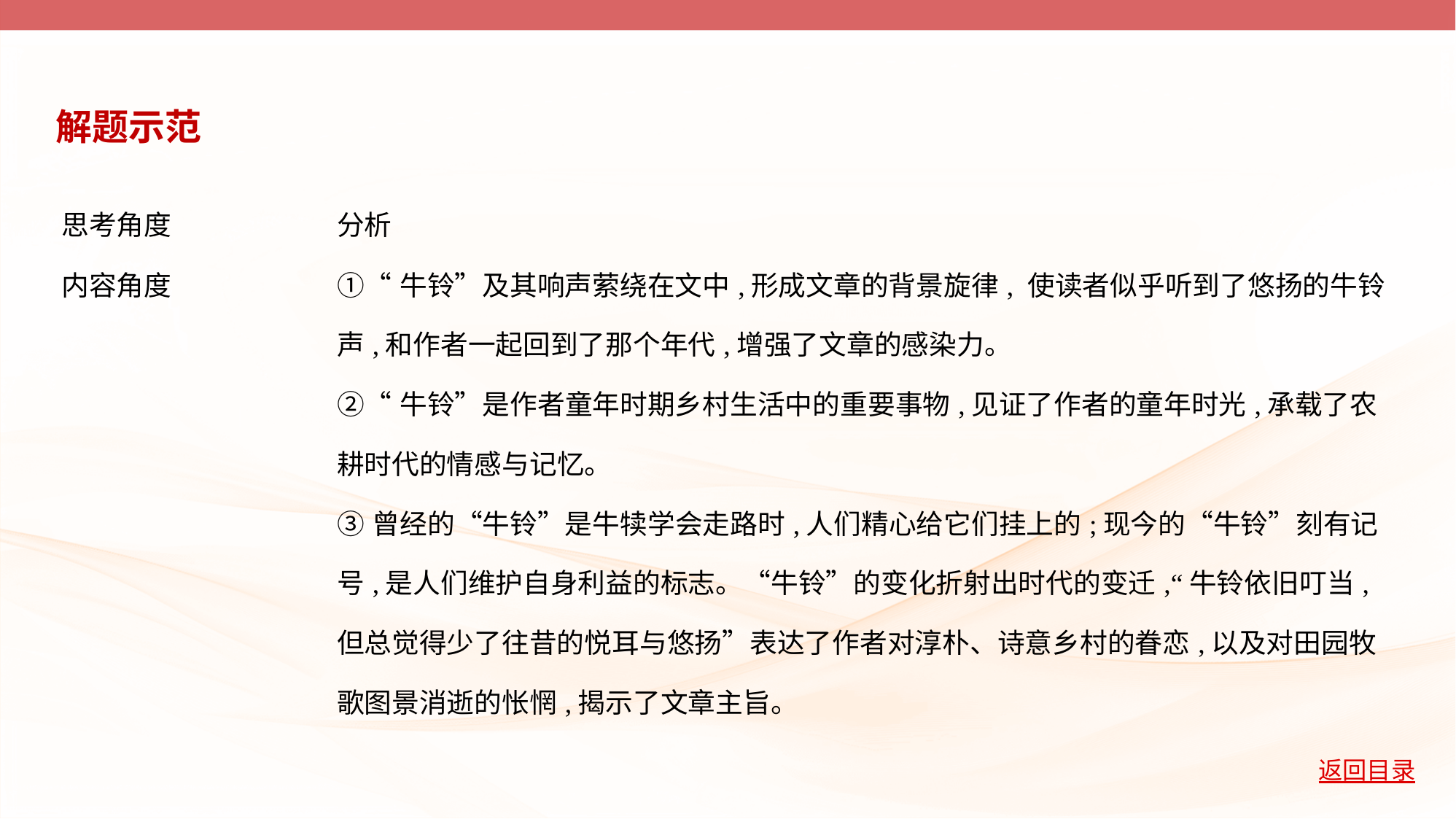

解题示范
| 思考角度 | 分析 |
| --- | --- |
| 内容角度 | ①“牛铃”及其响声萦绕在文中,形成文章的背景旋律, 使读者似乎听到了悠扬的牛铃声,和作者一起回到了那个年代,增强了文章的感染力。 ②“牛铃”是作者童年时期乡村生活中的重要事物,见证了作者的童年时光,承载了农耕时代的情感与记忆。 ③曾经的“牛铃”是牛犊学会走路时,人们精心给它们挂上的;现今的“牛铃”刻有记号,是人们维护自身利益的标志。“牛铃”的变化折射出时代的变迁,“牛铃依旧叮当,但总觉得少了往昔的悦耳与悠扬”表达了作者对淳朴、诗意乡村的眷恋,以及对田园牧歌图景消逝的怅惘,揭示了文章主旨。 |